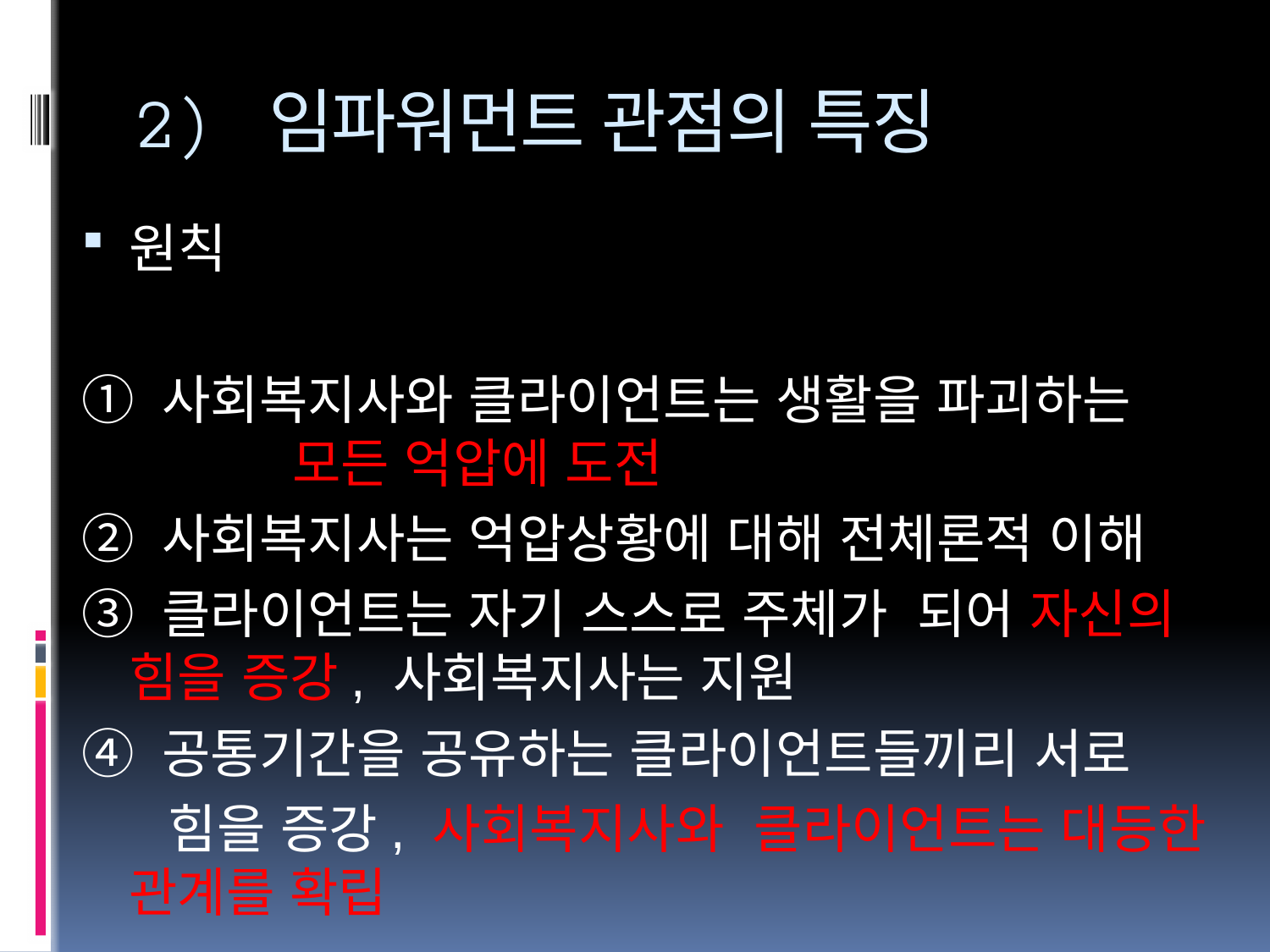

# 2) 임파워먼트 관점의 특징
원칙

① 사회복지사와 클라이언트는 생활을 파괴하는                    모든 억압에 도전
② 사회복지사는 억압상황에 대해 전체론적 이해
③ 클라이언트는 자기 스스로 주체가  되어 자신의    힘을 증강, 사회복지사는 지원
④ 공통기간을 공유하는 클라이언트들끼리 서로
     힘을 증강, 사회복지사와  클라이언트는 대등한 관계를 확립